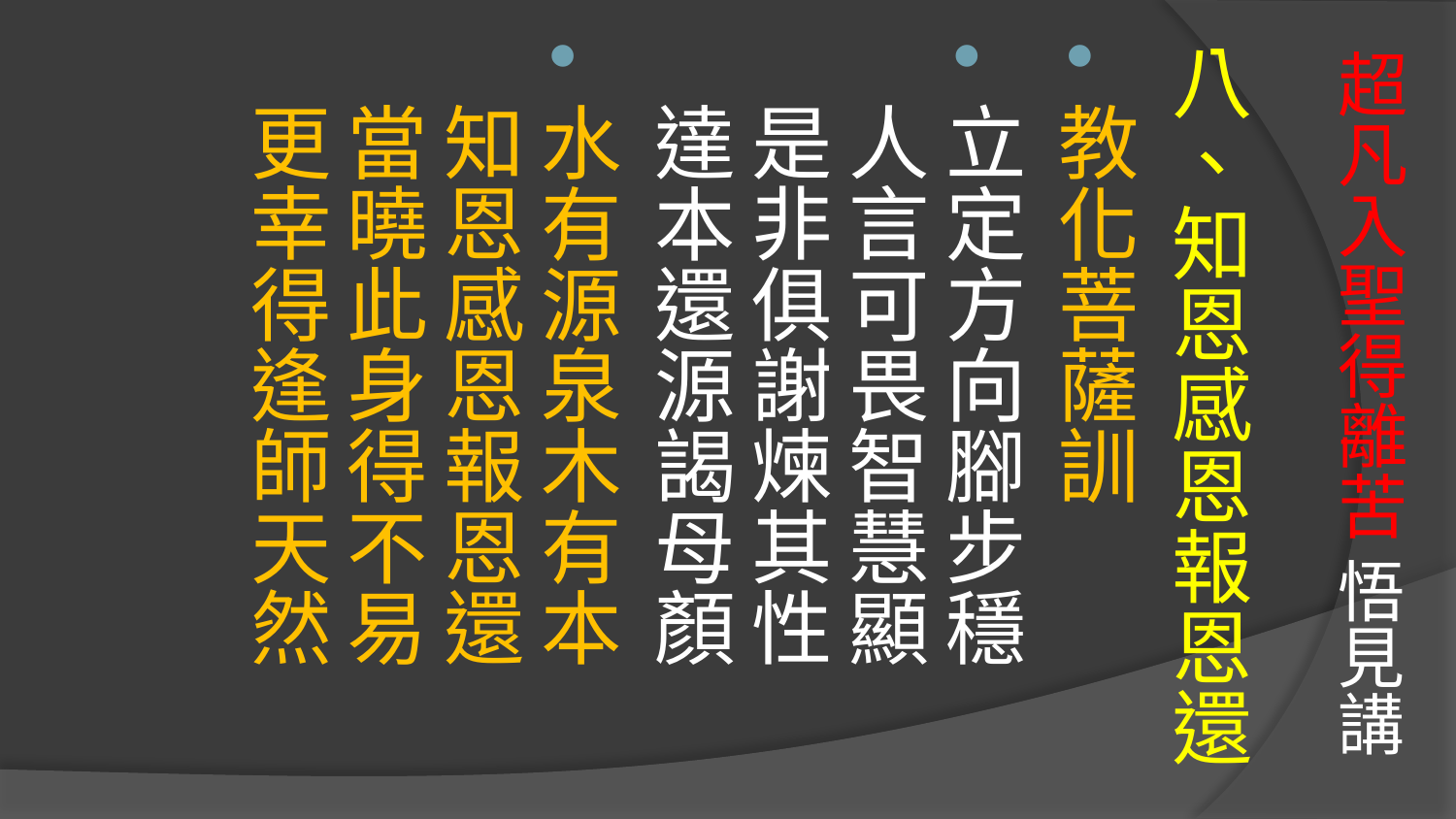

# 超凡入聖得離苦 悟見講
八、知恩感恩報恩還
教化菩薩訓
立定方向腳步穩　人言可畏智慧顯
是非俱謝煉其性　達本還源謁母顏
水有源泉木有本　知恩感恩報恩還
當曉此身得不易　更幸得逢師天然